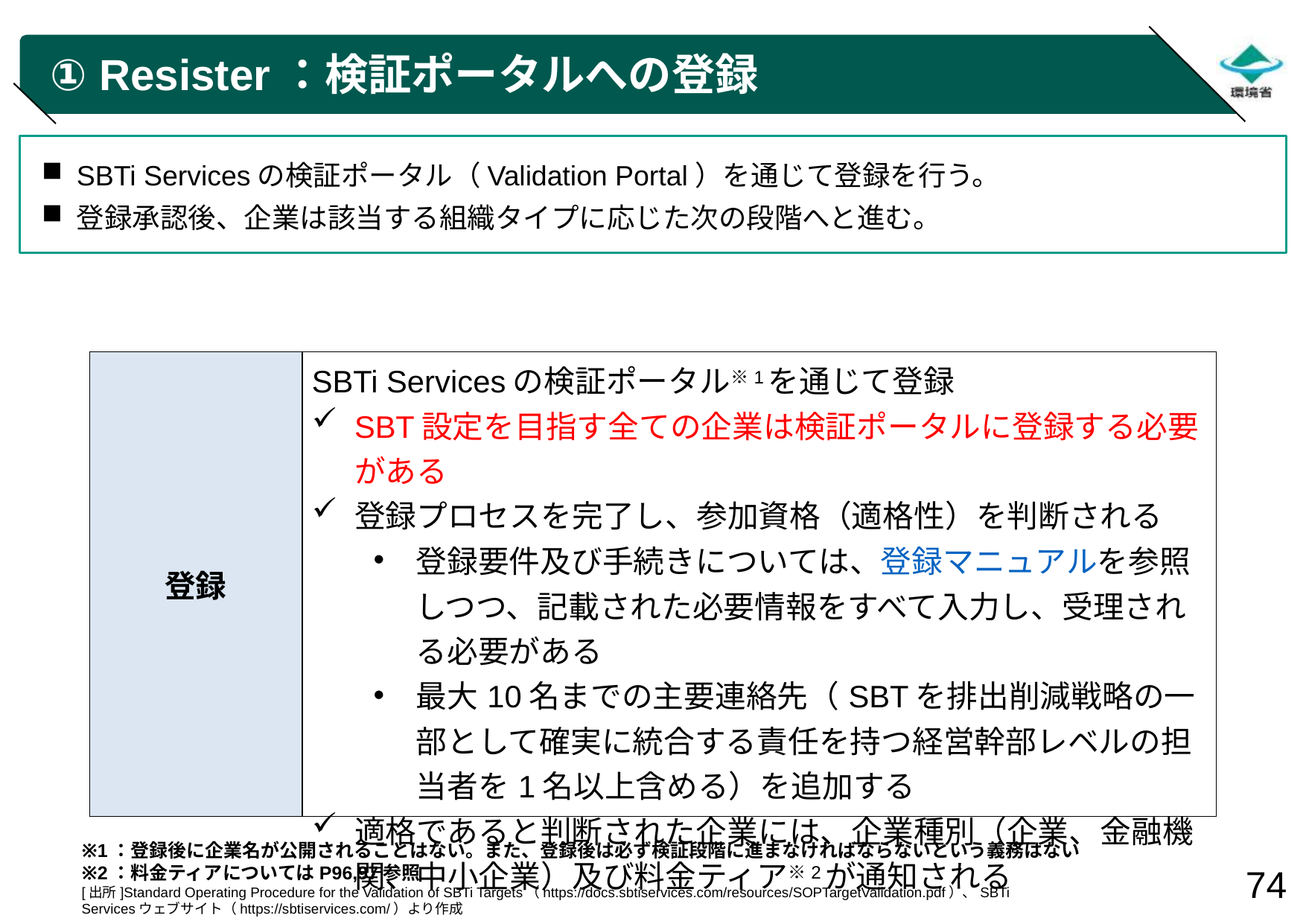

# ① Resister：検証ポータルへの登録
SBTi Servicesの検証ポータル（Validation Portal）を通じて登録を行う。
登録承認後、企業は該当する組織タイプに応じた次の段階へと進む。
| 登録 | SBTi Servicesの検証ポータル※1を通じて登録 SBT設定を目指す全ての企業は検証ポータルに登録する必要がある 登録プロセスを完了し、参加資格（適格性）を判断される 登録要件及び手続きについては、登録マニュアルを参照しつつ、記載された必要情報をすべて入力し、受理される必要がある 最大10名までの主要連絡先（SBTを排出削減戦略の一部として確実に統合する責任を持つ経営幹部レベルの担当者を1名以上含める）を追加する 適格であると判断された企業には、企業種別（企業、金融機関、中小企業）及び料金ティア※2が通知される |
| --- | --- |
※1：登録後に企業名が公開されることはない。また、登録後は必ず検証段階に進まなければならないという義務はない
※2：料金ティアについてはP96,97参照
[出所]Standard Operating Procedure for the Validation of SBTi Targets（https://docs.sbtiservices.com/resources/SOPTargetValidation.pdf）、SBTi Servicesウェブサイト（https://sbtiservices.com/）より作成